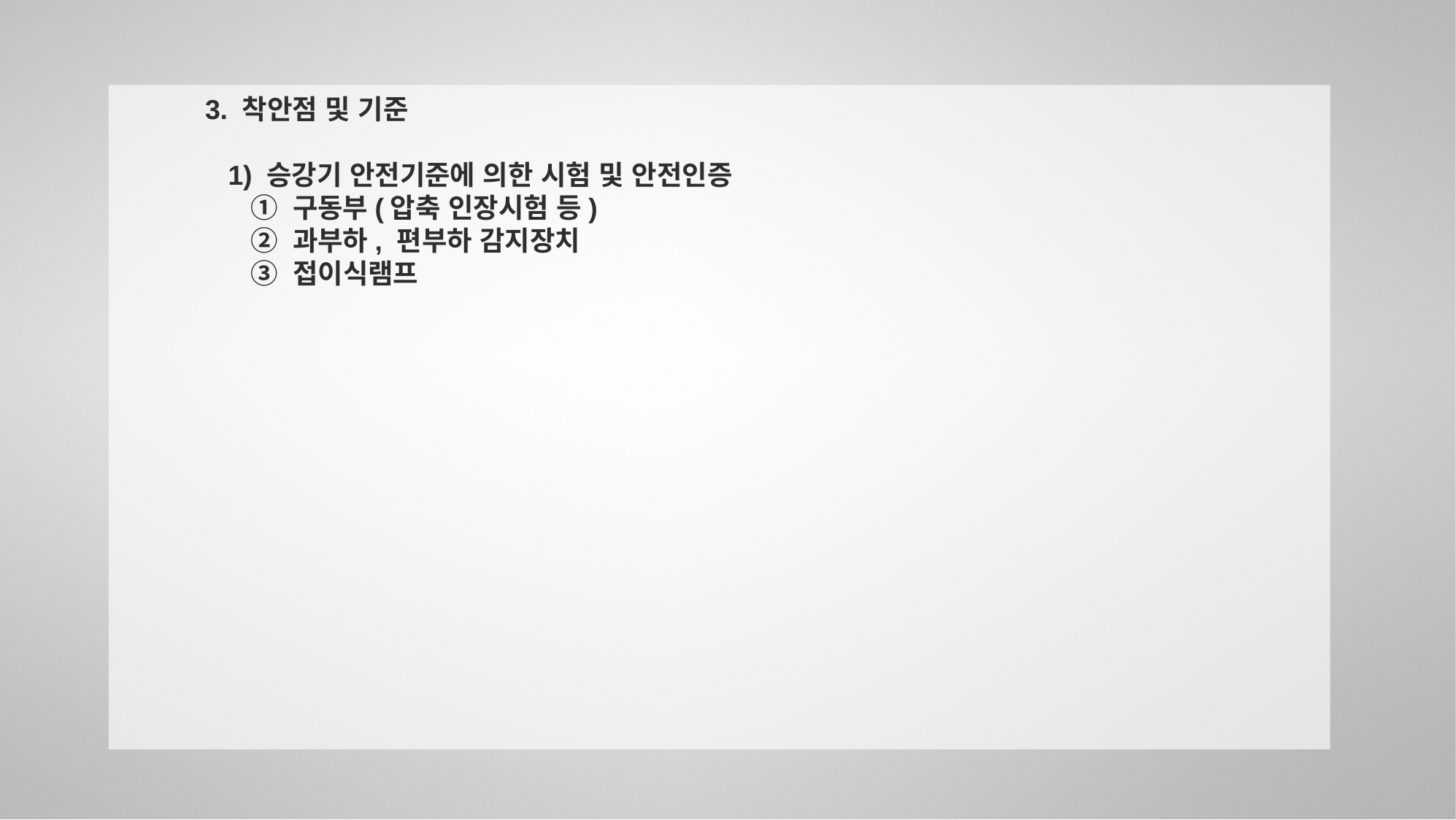

3. 착안점 및 기준

   1) 승강기 안전기준에 의한 시험 및 안전인증
      ① 구동부(압축 인장시험 등)
      ② 과부하, 편부하 감지장치
      ③ 접이식램프